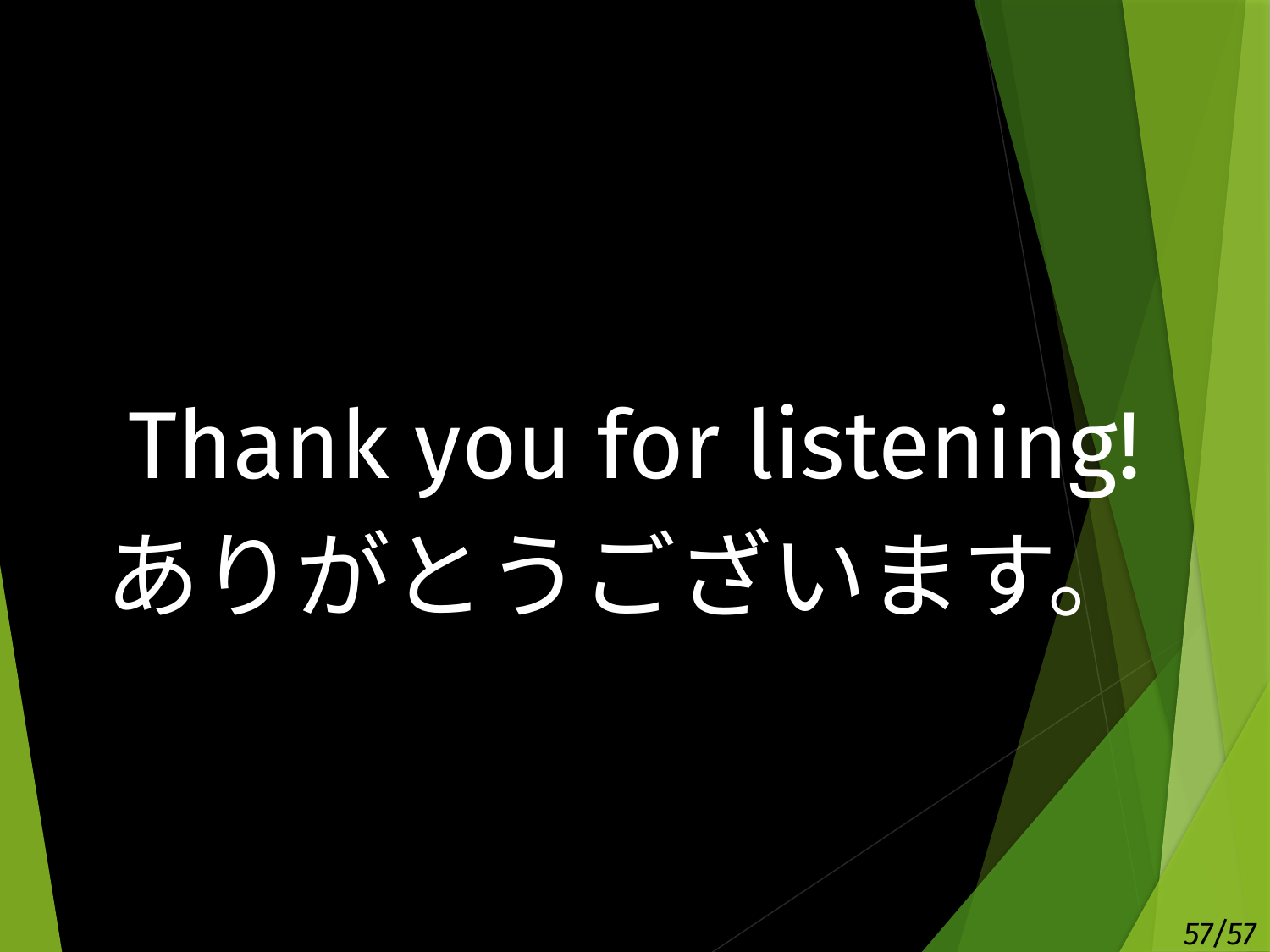

#

Thank you for listening!
ありがとうございます。
57/57